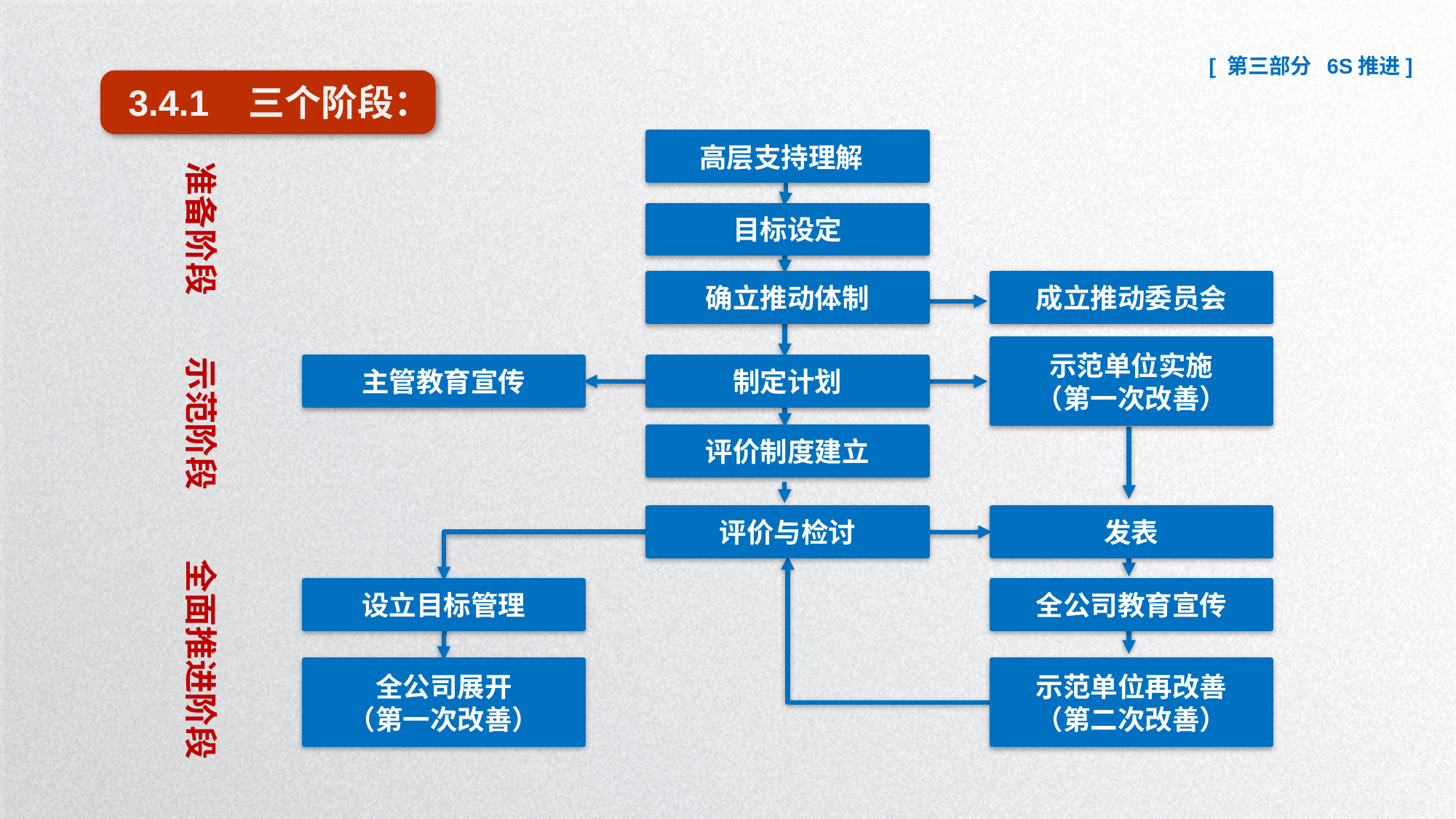

3.4.1   三个阶段：
高层支持理解
目标设定
成立推动委员会
确立推动体制
示范单位实施
（第一次改善）
主管教育宣传
制定计划

评价制度建立
评价与检讨
发表
全公司教育宣传
设立目标管理
示范单位再改善
（第二次改善）
全公司展开
（第一次改善）
准备阶段
示范阶段
全面推进阶段